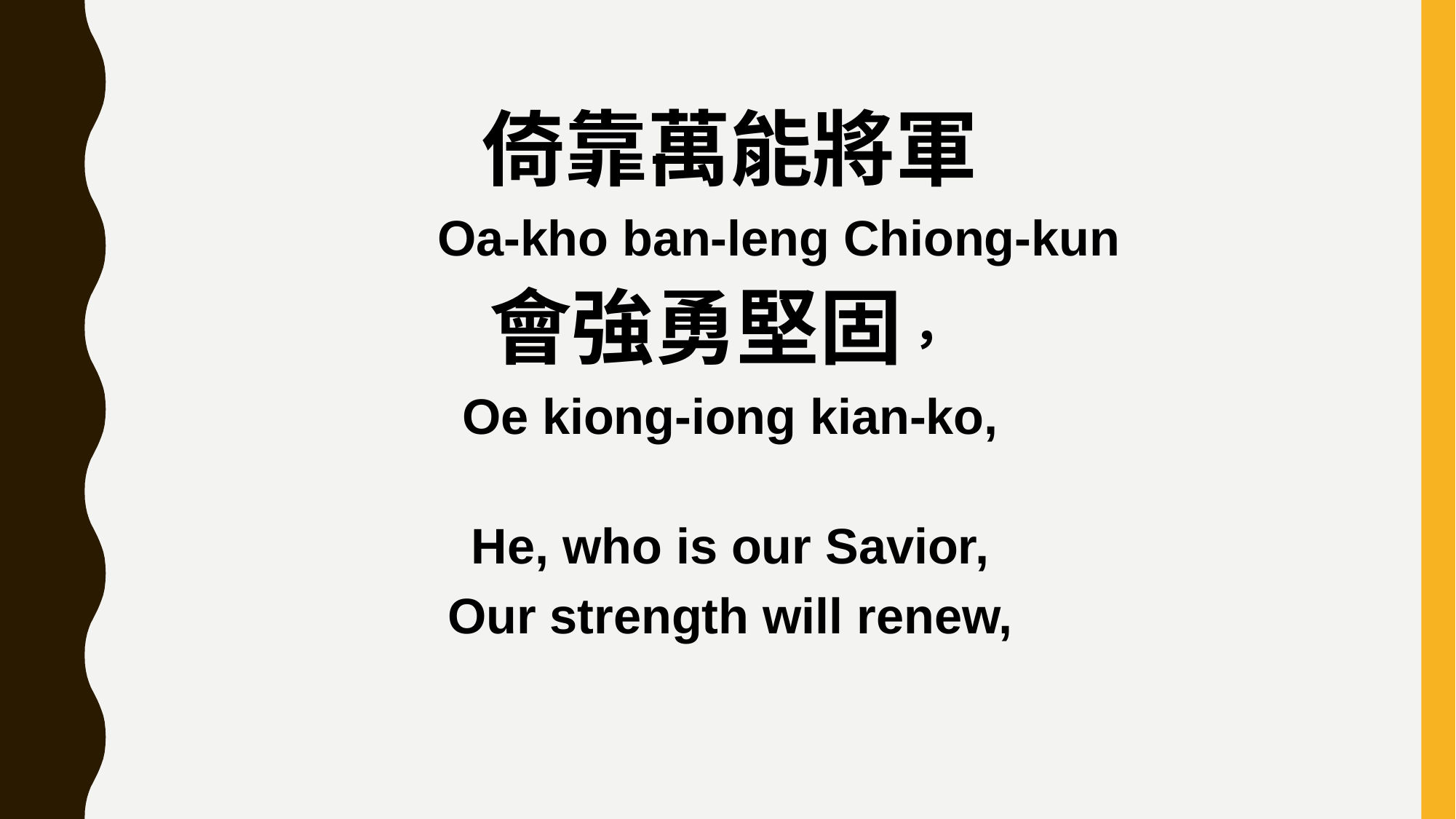

倚靠萬能將軍
       Oa-kho ban-leng Chiong-kun
會強勇堅固，
Oe kiong-iong kian-ko,

He, who is our Savior,
Our strength will renew,